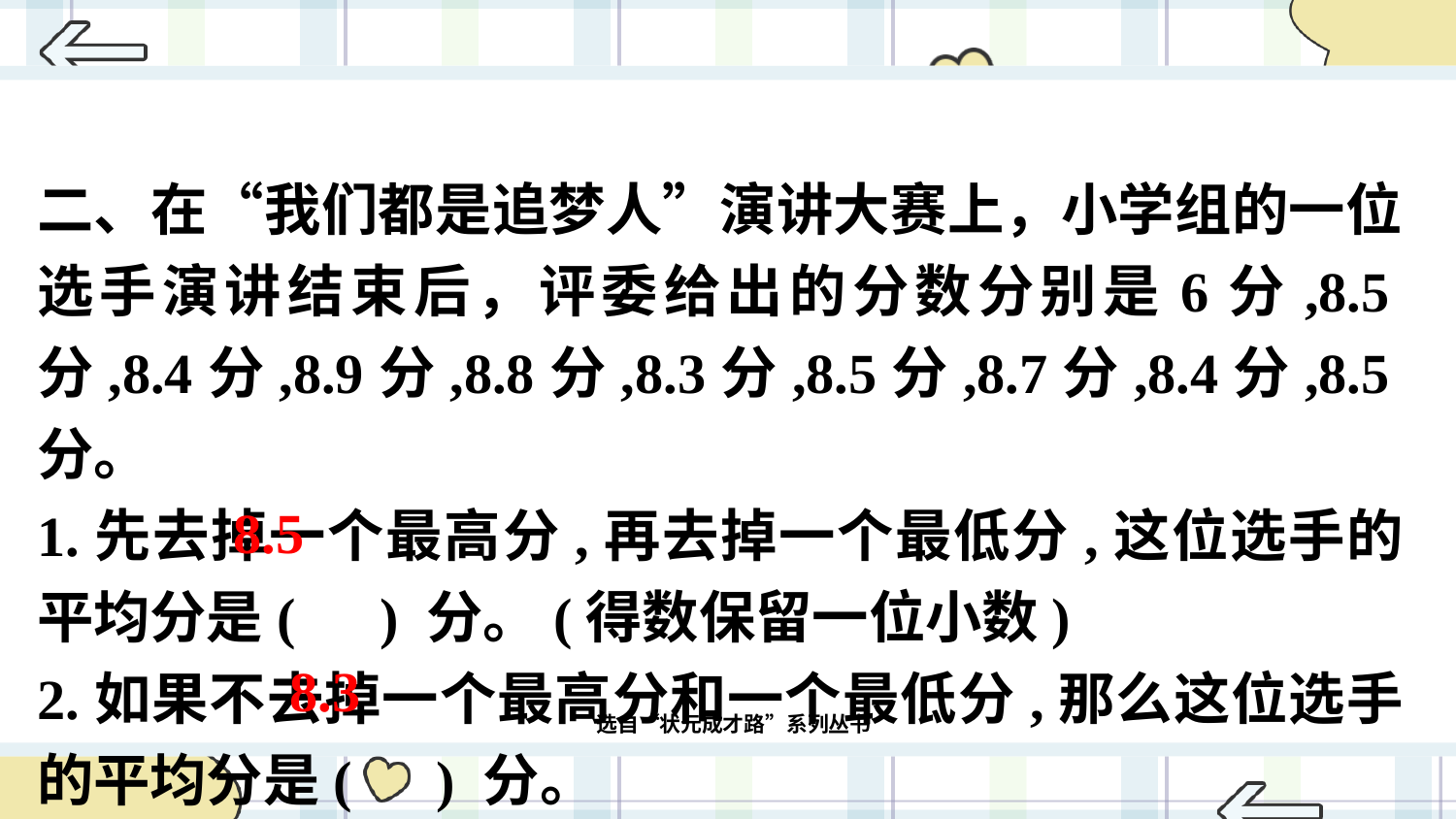

二、在“我们都是追梦人”演讲大赛上，小学组的一位选手演讲结束后，评委给出的分数分别是6分,8.5分,8.4分,8.9分,8.8分,8.3分,8.5分,8.7分,8.4分,8.5分。
1.先去掉一个最高分,再去掉一个最低分,这位选手的平均分是(      ) 分。(得数保留一位小数)
2.如果不去掉一个最高分和一个最低分,那么这位选手的平均分是(      ) 分。
8.5
8.3
选自“状元成才路”系列丛书